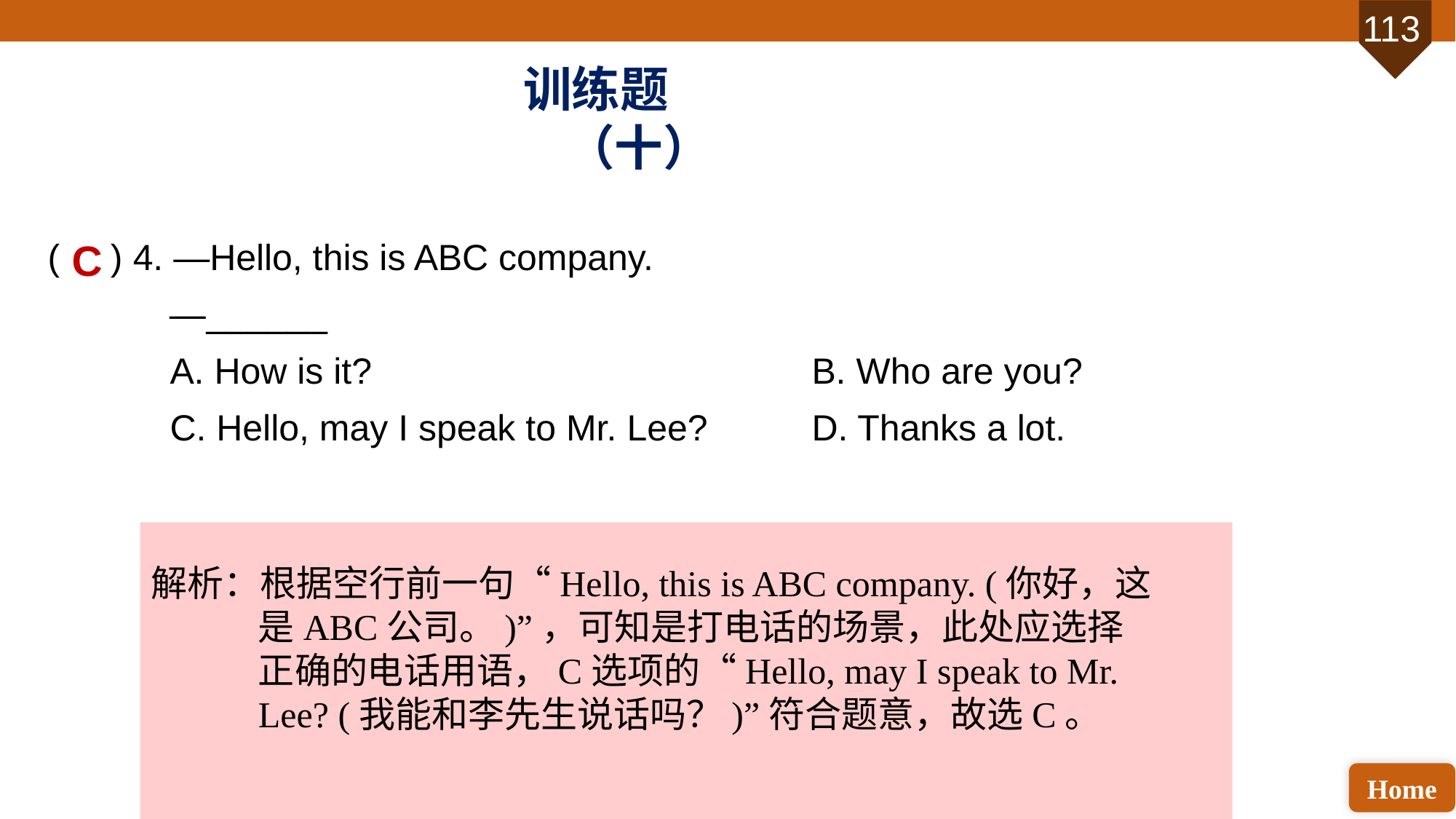

训练题（十）
(     ) 4. —Hello, this is ABC company.
            —______
            A. How is it? 				B. Who are you?
            C. Hello, may I speak to Mr. Lee? 	D. Thanks a lot.
C

解析：根据空行前一句“Hello, this is ABC company. (你好，这是ABC公司。)”，可知是打电话的场景，此处应选择正确的电话用语，C选项的“Hello, may I speak to Mr. Lee? (我能和李先生说话吗？)”符合题意，故选C。